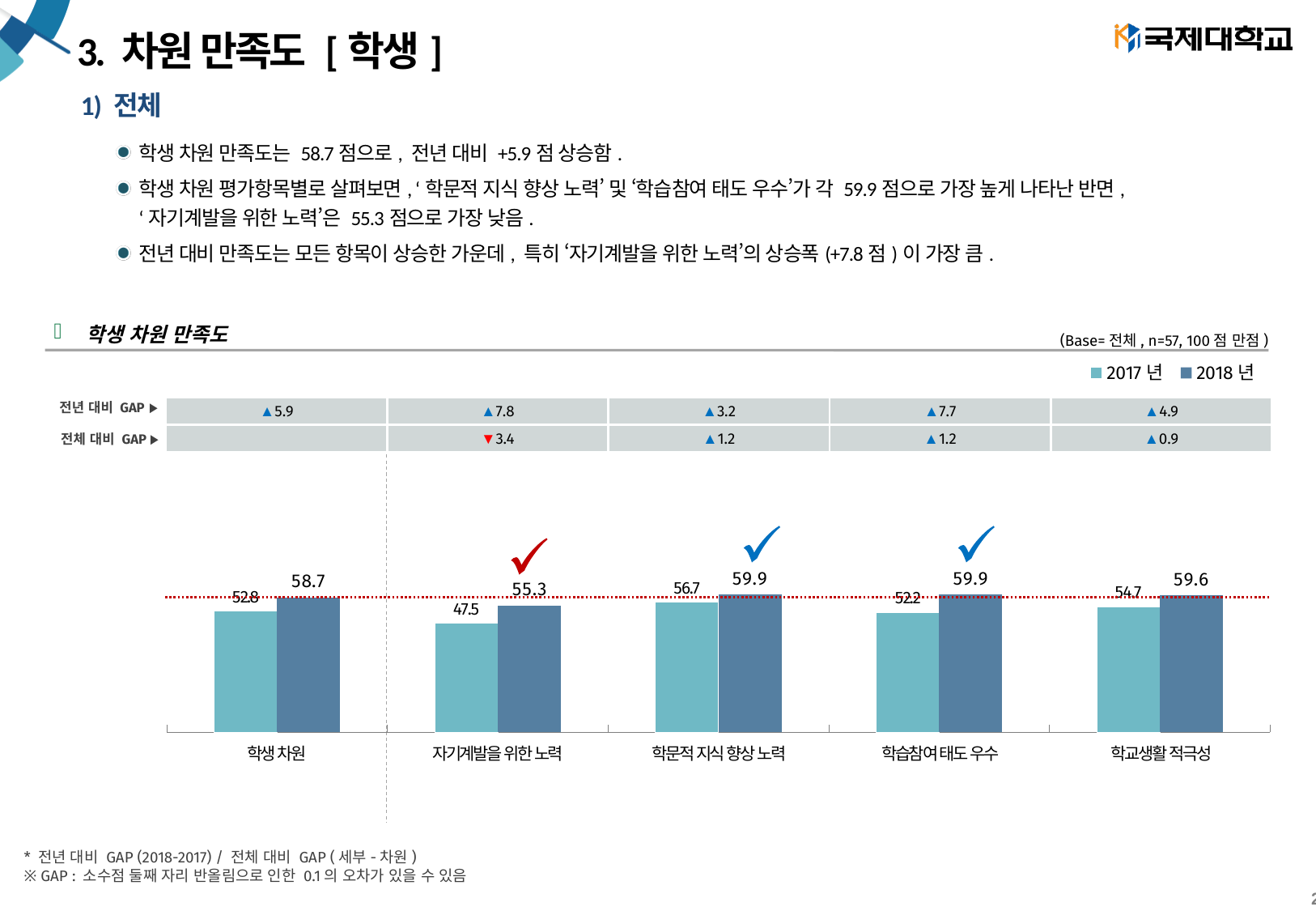

# 3. 차원 만족도 [학생]
1) 전체
학생 차원 만족도는 58.7점으로, 전년 대비 +5.9점 상승함.
학생 차원 평가항목별로 살펴보면, ‘학문적 지식 향상 노력’ 및 ‘학습참여 태도 우수’가 각 59.9점으로 가장 높게 나타난 반면,
‘자기계발을 위한 노력’은 55.3점으로 가장 낮음.
전년 대비 만족도는 모든 항목이 상승한 가운데, 특히 ‘자기계발을 위한 노력’의 상승폭(+7.8점)이 가장 큼.
학생 차원 만족도
(Base=전체, n=57, 100점 만점)

### Chart

| Category | 2017년 | 2018년 |
|---|---|---|
| 학생 차원 | 52.8 | 58.698830409429846 |
| 자기계발을 위한 노력 | 47.5 | 55.263157894561395 |
| 학문적 지식 향상 노력 | 56.7 | 59.94152046789475 |
| 학습참여 태도 우수 | 52.2 | 59.94152046824559 |
| 학교생활 적극성 | 54.7 | 59.649122807017555 |
| ▲5.9 | ▲7.8 | ▲3.2 | ▲7.7 | ▲4.9 |
| --- | --- | --- | --- | --- |
|  | ▼3.4 | ▲1.2 | ▲1.2 | ▲0.9 |
전체 대비 GAP ▶

| 학생 차원 | 자기계발을 위한 노력 | 학문적 지식 향상 노력 | 학습참여 태도 우수 | 학교생활 적극성 |
| --- | --- | --- | --- | --- |
* 전년 대비 GAP (2018-2017) / 전체 대비 GAP (세부-차원)
※ GAP : 소수점 둘째 자리 반올림으로 인한 0.1의 오차가 있을 수 있음